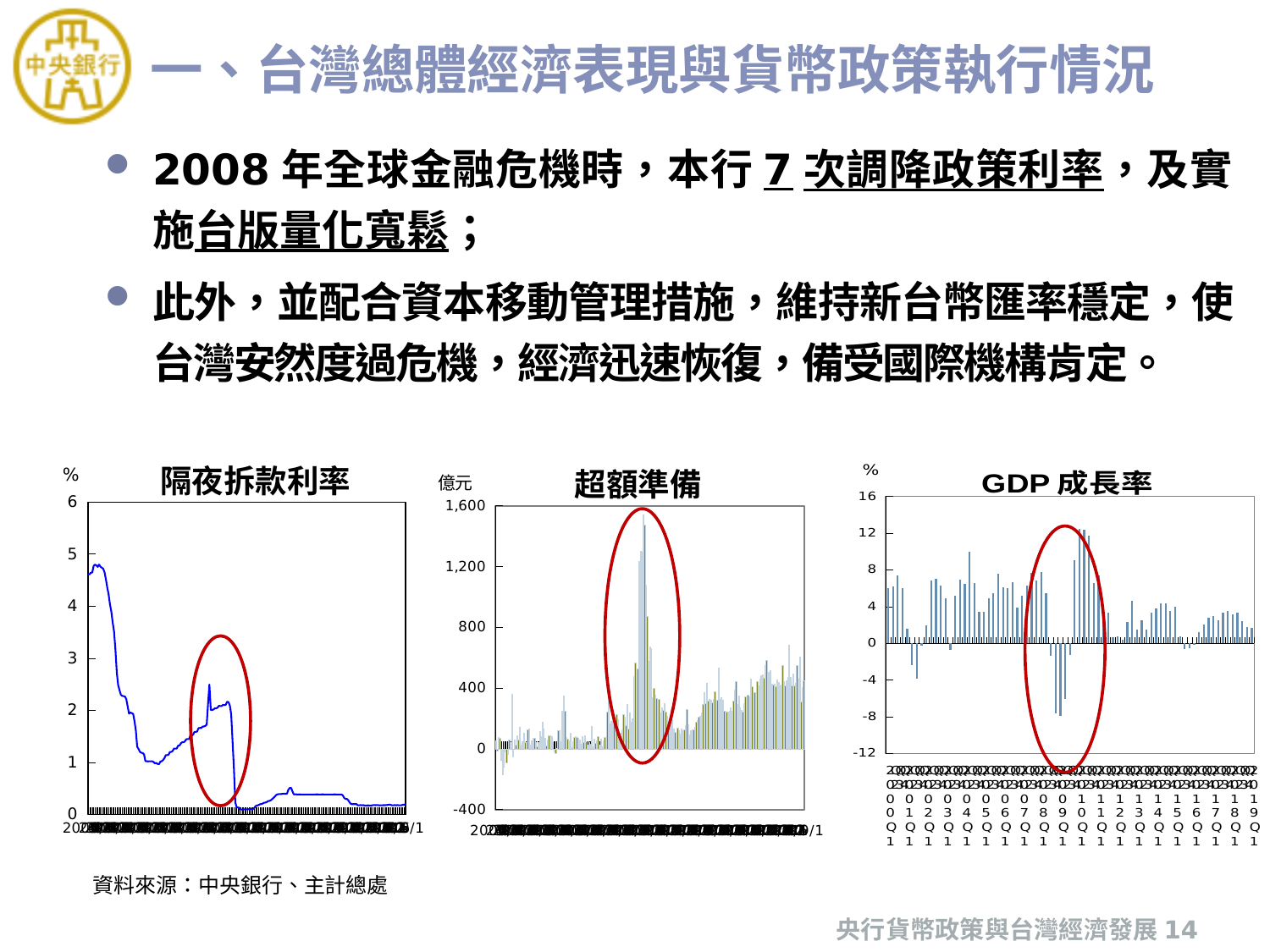

# 一、台灣總體經濟表現與貨幣政策執行情況
2008年全球金融危機時，本行7次調降政策利率，及實施台版量化寬鬆；
此外，並配合資本移動管理措施，維持新台幣匯率穩定，使台灣安然度過危機，經濟迅速恢復，備受國際機構肯定。

### Chart

| Category |  |
|---|---|
| 2000/1 | 4.614 |
| 2 | 4.611 |
| 3 | 4.643 |
| 4 | 4.645 |
| 5 | 4.771 |
| 6 | 4.797 |
| 7 | 4.785 |
| 8 | 4.754 |
| 9 | 4.799 |
| 10 | 4.758 |
| 11 | 4.739 |
| 12 | 4.72 |
| 2001/1 | 4.655 |
| 2 | 4.517 |
| 3 | 4.36 |
| 4 | 4.227 |
| 5 | 4.037 |
| 6 | 3.895 |
| 7 | 3.686 |
| 8 | 3.513 |
| 9 | 3.173 |
| 10 | 2.727 |
| 11 | 2.486 |
| 12 | 2.39 |
| 2002/1 | 2.299 |
| 2 | 2.277 |
| 3 | 2.273 |
| 4 | 2.265 |
| 5 | 2.215 |
| 6 | 2.071 |
| 7 | 1.937 |
| 8 | 1.96 |
| 9 | 1.947 |
| 10 | 1.933 |
| 11 | 1.794 |
| 12 | 1.614 |
| 2003/1 | 1.302 |
| 2 | 1.258 |
| 3 | 1.203 |
| 4 | 1.188 |
| 5 | 1.181 |
| 6 | 1.156 |
| 7 | 1.027 |
| 8 | 1.024 |
| 9 | 1.021 |
| 10 | 1.024 |
| 11 | 1.022 |
| 12 | 1.025 |
| 2004/1 | 1.008 |
| 2 | 0.984 |
| 3 | 0.991 |
| 4 | 0.972 |
| 5 | 0.967 |
| 6 | 1.018 |
| 7 | 1.024 |
| 8 | 1.048 |
| 9 | 1.084 |
| 10 | 1.142 |
| 11 | 1.141 |
| 12 | 1.149 |
| 2005/1 | 1.202 |
| 2 | 1.203 |
| 3 | 1.221 |
| 4 | 1.267 |
| 5 | 1.266 |
| 6 | 1.265 |
| 7 | 1.324 |
| 8 | 1.324 |
| 9 | 1.365 |
| 10 | 1.388 |
| 11 | 1.387 |
| 12 | 1.406 |
| 2006/1 | 1.446 |
| 2 | 1.449 |
| 3 | 1.45 |
| 4 | 1.516 |
| 5 | 1.517 |
| 6 | 1.533 |
| 7 | 1.586 |
| 8 | 1.587 |
| 9 | 1.595 |
| 10 | 1.658 |
| 11 | 1.663 |
| 12 | 1.661 |
| 2007/1 | 1.689 |
| 2 | 1.691 |
| 3 | 1.703 |
| 4 | 1.725 |
| 5 | 2.132 |
| 6 | 2.496 |
| 7 | 2.006 |
| 8 | 2.007 |
| 9 | 2.019 |
| 10 | 2.038 |
| 11 | 2.038 |
| 12 | 2.054 |
| 2008/1 | 2.088 |
| 2 | 2.082 |
| 3 | 2.084 |
| 4 | 2.105 |
| 5 | 2.101 |
| 6 | 2.105 |
| 7 | 2.166 |
| 8 | 2.158 |
| 9 | 2.092 |
| 10 | 1.926 |
| 11 | 1.41 |
| 12 | 0.872 |
| 2009/1 | 0.233 |
| 2 | 0.143 |
| 3 | 0.137 |
| 4 | 0.131 |
| 5 | 0.097 |
| 6 | 0.097 |
| 7 | 0.1 |
| 8 | 0.101 |
| 9 | 0.1 |
| 10 | 0.101 |
| 11 | 0.104 |
| 12 | 0.106 |
| 2010/1 | 0.108 |
| 2 | 0.104 |
| 3 | 0.13 |
| 4 | 0.164 |
| 5 | 0.174 |
| 6 | 0.183 |
| 7 | 0.196 |
| 8 | 0.203 |
| 9 | 0.21 |
| 10 | 0.226 |
| 11 | 0.231 |
| 12 | 0.239 |
| 2011/1 | 0.257 |
| 2 | 0.262 |
| 3 | 0.274 |
| 4 | 0.296 |
| 5 | 0.319 |
| 6 | 0.344 |
| 7 | 0.375 |
| 8 | 0.388 |
| 9 | 0.394 |
| 10 | 0.395 |
| 11 | 0.396 |
| 12 | 0.4 |
| 2012/1 | 0.403 |
| 2 | 0.399 |
| 3 | 0.402 |
| 4 | 0.476 |
| 5 | 0.512 |
| 6 | 0.513 |
| 7 | 0.445 |
| 8 | 0.388 |
| 9 | 0.389 |
| 10 | 0.388 |
| 11 | 0.386 |
| 12 | 0.388 |
| 2013/1 | 0.387 |
| 2 | 0.387 |
| 3 | 0.387 |
| 4 | 0.386 |
| 5 | 0.386 |
| 6 | 0.386 |
| 7 | 0.386 |
| 8 | 0.386 |
| 9 | 0.386 |
| 10 | 0.387 |
| 11 | 0.386 |
| 12 | 0.387 |
| 2014/1 | 0.388 |
| 2 | 0.387 |
| 3 | 0.387 |
| 4 | 0.387 |
| 5 | 0.388 |
| 6 | 0.387 |
| 7 | 0.387 |
| 8 | 0.386 |
| 9 | 0.387 |
| 10 | 0.387 |
| 11 | 0.387 |
| 12 | 0.387 |
| 2015/1 | 0.387 |
| 2 | 0.388 |
| 3 | 0.387 |
| 4 | 0.387 |
| 5 | 0.387 |
| 6 | 0.387 |
| 7 | 0.387 |
| 8 | 0.367 |
| 9 | 0.32 |
| 10 | 0.301 |
| 11 | 0.301 |
| 12 | 0.275 |
| 2016/1 | 0.233 |
| 2 | 0.202 |
| 3 | 0.201 |
| 4 | 0.201 |
| 5 | 0.201 |
| 6 | 0.201 |
| 7 | 0.178 |
| 8 | 0.178 |
| 9 | 0.184 |
| 10 | 0.178 |
| 11 | 0.183 |
| 12 | 0.174 |
| 2017/1 | 0.173 |
| 2 | 0.177 |
| 3 | 0.176 |
| 4 | 0.175 |
| 5 | 0.172 |
| 6 | 0.183 |
| 7 | 0.184 |
| 8 | 0.18 |
| 9 | 0.184 |
| 10 | 0.181 |
| 11 | 0.177 |
| 12 | 0.179 |
| 2018/1 | 0.18 |
| 2 | 0.181 |
| 3 | 0.18 |
| 4 | 0.184 |
| 5 | 0.186 |
| 6 | 0.192 |
| 7 | 0.188 |
| 8 | 0.178 |
| 9 | 0.178 |
| 10 | 0.183 |
| 11 | 0.179 |
| 12 | 0.183 |
| 2019/1 | 0.179 |
| 2 | 0.18 |
| 3 | 0.178 |
| 4 | 0.189 |
| 5 | 0.188 |
| 6 | 0.202 |

### Chart

| Category |  |
|---|---|
| 2000/1 | 51.0 |
| 2 | -13.0 |
| 3 | 77.0 |
| 4 | 72.0 |
| 5 | -76.0 |
| 6 | -171.0 |
| 7 | -121.0 |
| 8 | -19.0 |
| 9 | -89.0 |
| 10 | -37.0 |
| 11 | 61.0 |
| 12 | 43.0 |
| 2001/1 | 359.0 |
| 2 | -53.0 |
| 3 | 59.0 |
| 4 | 28.0 |
| 5 | 88.0 |
| 6 | 58.0 |
| 7 | 144.0 |
| 8 | 25.0 |
| 9 | 47.0 |
| 10 | 104.0 |
| 11 | 43.0 |
| 12 | 45.0 |
| 2002/1 | 126.0 |
| 2 | 130.0 |
| 3 | 28.0 |
| 4 | 52.0 |
| 5 | 70.0 |
| 6 | 71.0 |
| 7 | 41.0 |
| 8 | 15.0 |
| 9 | 41.0 |
| 10 | 114.0 |
| 11 | 79.0 |
| 12 | 176.0 |
| 2003/1 | 131.0 |
| 2 | 69.0 |
| 3 | 22.0 |
| 4 | 60.0 |
| 5 | 85.0 |
| 6 | 89.0 |
| 7 | 84.0 |
| 8 | 45.0 |
| 9 | -21.0 |
| 10 | -29.0 |
| 11 | 1.0 |
| 12 | 122.0 |
| 2004/1 | 123.0 |
| 2 | 47.0 |
| 3 | 247.0 |
| 4 | 349.0 |
| 5 | 251.0 |
| 6 | 75.0 |
| 7 | 66.0 |
| 8 | 52.0 |
| 9 | 102.0 |
| 10 | 10.0 |
| 11 | 47.0 |
| 12 | 74.0 |
| 2005/1 | 81.0 |
| 2 | 78.0 |
| 3 | 73.0 |
| 4 | 57.0 |
| 5 | 32.0 |
| 6 | 79.0 |
| 7 | 44.0 |
| 8 | 86.0 |
| 9 | 48.0 |
| 10 | 24.0 |
| 11 | 42.0 |
| 12 | 29.0 |
| 2006/1 | 149.0 |
| 2 | 13.0 |
| 3 | 64.0 |
| 4 | 39.0 |
| 5 | 51.0 |
| 6 | 79.0 |
| 7 | 27.0 |
| 8 | 67.0 |
| 9 | 14.0 |
| 10 | 53.0 |
| 11 | 75.0 |
| 12 | 74.0 |
| 2007/1 | 241.0 |
| 2 | 391.0 |
| 3 | 163.0 |
| 4 | 181.0 |
| 5 | 245.0 |
| 6 | 201.0 |
| 7 | 190.0 |
| 8 | 229.0 |
| 9 | 193.0 |
| 10 | 75.0 |
| 11 | 104.0 |
| 12 | 126.0 |
| 2008/1 | 229.0 |
| 2 | 208.0 |
| 3 | 152.0 |
| 4 | 294.0 |
| 5 | 133.0 |
| 6 | 235.0 |
| 7 | 176.0 |
| 8 | 199.0 |
| 9 | 477.0 |
| 10 | 567.0 |
| 11 | 372.0 |
| 12 | 528.0 |
| 2009/1 | 1232.0 |
| 2 | 1304.0 |
| 3 | 1296.0 |
| 4 | 1541.0 |
| 5 | 1473.0 |
| 6 | 1079.0 |
| 7 | 870.0 |
| 8 | 580.0 |
| 9 | 673.0 |
| 10 | 659.0 |
| 11 | 336.0 |
| 12 | 399.0 |
| 2010/1 | 354.0 |
| 2 | 330.0 |
| 3 | 231.0 |
| 4 | 327.0 |
| 5 | 235.0 |
| 6 | 269.0 |
| 7 | 254.0 |
| 8 | 297.0 |
| 9 | 244.0 |
| 10 | 216.0 |
| 11 | 160.0 |
| 12 | 179.0 |
| 2011/1 | 257.0 |
| 2 | 191.0 |
| 3 | 131.0 |
| 4 | 110.0 |
| 5 | 101.0 |
| 6 | 139.0 |
| 7 | 123.0 |
| 8 | 99.0 |
| 9 | 134.0 |
| 10 | 119.0 |
| 11 | 124.0 |
| 12 | 154.0 |
| 2012/1 | 258.0 |
| 2 | 159.0 |
| 3 | 95.0 |
| 4 | 118.0 |
| 5 | 127.0 |
| 6 | 127.0 |
| 7 | 142.0 |
| 8 | 176.0 |
| 9 | 189.0 |
| 10 | 210.0 |
| 11 | 216.0 |
| 12 | 235.0 |
| 2013/1 | 295.0 |
| 2 | 369.0 |
| 3 | 296.0 |
| 4 | 435.0 |
| 5 | 317.0 |
| 6 | 328.0 |
| 7 | 323.0 |
| 8 | 306.0 |
| 9 | 324.0 |
| 10 | 374.0 |
| 11 | 291.0 |
| 12 | 320.0 |
| 2014/1 | 532.0 |
| 2 | 327.0 |
| 3 | 339.0 |
| 4 | 320.0 |
| 5 | 246.0 |
| 6 | 249.0 |
| 7 | 243.0 |
| 8 | 242.0 |
| 9 | 251.0 |
| 10 | 268.0 |
| 11 | 251.0 |
| 12 | 317.0 |
| 2015/1 | 390.0 |
| 2 | 443.0 |
| 3 | 291.0 |
| 4 | 348.0 |
| 5 | 272.0 |
| 6 | 252.0 |
| 7 | 242.0 |
| 8 | 300.0 |
| 9 | 341.0 |
| 10 | 330.0 |
| 11 | 355.0 |
| 12 | 344.0 |
| 2016/1 | 462.0 |
| 2 | 408.0 |
| 3 | 367.0 |
| 4 | 372.0 |
| 5 | 368.0 |
| 6 | 444.0 |
| 7 | 418.0 |
| 8 | 459.0 |
| 9 | 480.0 |
| 10 | 486.0 |
| 11 | 468.0 |
| 12 | 550.0 |
| 2017/1 | 585.0 |
| 2 | 502.0 |
| 3 | 504.0 |
| 4 | 514.0 |
| 5 | 424.0 |
| 6 | 422.0 |
| 7 | 426.0 |
| 8 | 410.0 |
| 9 | 453.0 |
| 10 | 437.0 |
| 11 | 414.0 |
| 12 | 423.0 |
| 2018/1 | 547.0 |
| 2 | 444.0 |
| 3 | 417.0 |
| 4 | 451.0 |
| 5 | 473.0 |
| 6 | 686.0 |
| 7 | 470.0 |
| 8 | 418.0 |
| 9 | 493.0 |
| 10 | 415.0 |
| 11 | 435.0 |
| 12 | 551.0 |
| 2019/1 | 463.0 |
| 2 | 604.0 |
| 3 | 309.0 |
| 4 | 407.0 |
| 5 | 451.0 |

### Chart

| Category |  |
|---|---|
| 2000Q1 | 6.04 |
| Q2 | 6.22 |
| Q3 | 7.35 |
| Q4 | 6.05 |
| 2001Q1 | 1.59 |
| Q2 | -2.39 |
| Q3 | -3.83 |
| Q4 | -0.24 |
| 2002Q1 | 1.96 |
| Q2 | 6.88 |
| Q3 | 7.01 |
| Q4 | 6.3 |
| 2003Q1 | 4.89 |
| Q2 | -0.7 |
| Q3 | 5.21 |
| Q4 | 6.91 |
| 2004Q1 | 6.47 |
| Q2 | 9.99 |
| Q3 | 6.59 |
| Q4 | 3.45 |
| 2005Q1 | 3.46 |
| Q2 | 4.87 |
| Q3 | 5.48 |
| Q4 | 7.58 |
| 2006Q1 | 6.08 |
| Q2 | 6.05 |
| Q3 | 6.68 |
| Q4 | 3.86 |
| 2007Q1 | 5.19 |
| Q2 | 6.25 |
| Q3 | 7.65 |
| Q4 | 6.82 |
| 2008Q1 | 7.72 |
| Q2 | 5.48 |
| Q3 | -1.32 |
| Q4 | -7.65 |
| 2009Q1 | -7.88 |
| Q2 | -6.07 |
| Q3 | -1.24 |
| Q4 | 9.04 |
| 2010Q1 | 12.46 |
| Q2 | 12.4 |
| Q3 | 11.69 |
| Q4 | 6.52 |
| 2011Q1 | 7.37 |
| Q2 | 4.28 |
| Q3 | 3.32 |
| Q4 | 0.68 |
| 2012Q1 | 0.78 |
| Q2 | 0.42 |
| Q3 | 2.31 |
| Q4 | 4.63 |
| 2013Q1 | 1.46 |
| Q2 | 2.51 |
| Q3 | 1.47 |
| Q4 | 3.31 |
| 2014Q1 | 3.84 |
| Q2 | 4.31 |
| Q3 | 4.39 |
| Q4 | 3.56 |
| 2015Q1 | 3.99 |
| Q2 | 0.71 |
| Q3 | -0.64 |
| Q4 | -0.54 |
| 2016Q1 | -0.14 |
| Q2 | 1.22 |
| Q3 | 2.08 |
| Q4 | 2.79 |
| 2017Q1 | 2.94 |
| Q2 | 2.5 |
| Q3 | 3.36 |
| Q4 | 3.48 |
| 2018Q1 | 3.15 |
| Q2 | 3.29 |
| Q3 | 2.38 |
| Q4 | 1.8 |
| 2019Q1 | 1.71 |

資料來源：中央銀行、主計總處
央行貨幣政策與台灣經濟發展
14